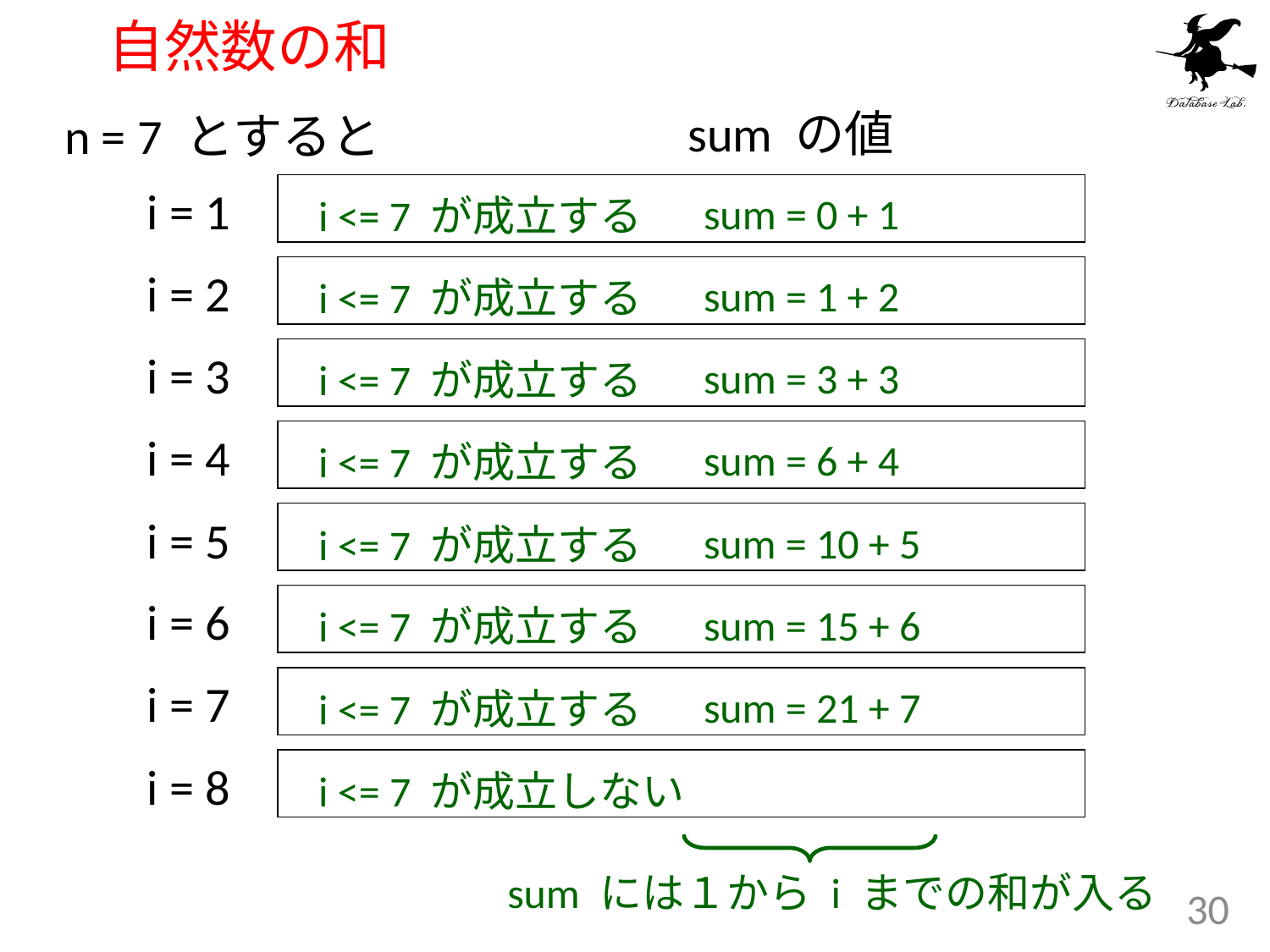

# 自然数の和
sum の値
n = 7 とすると
i = 1

sum = 0 + 1
i <= 7 が成立する
i = 2

sum = 1 + 2
i <= 7 が成立する
i = 3

sum = 3 + 3
i <= 7 が成立する
i = 4

sum = 6 + 4
i <= 7 が成立する
i = 5

sum = 10 + 5
i <= 7 が成立する
i = 6

sum = 15 + 6
i <= 7 が成立する
i = 7

sum = 21 + 7
i <= 7 が成立する

i = 8

i <= 7 が成立しない
sum には１から i までの和が入る
30